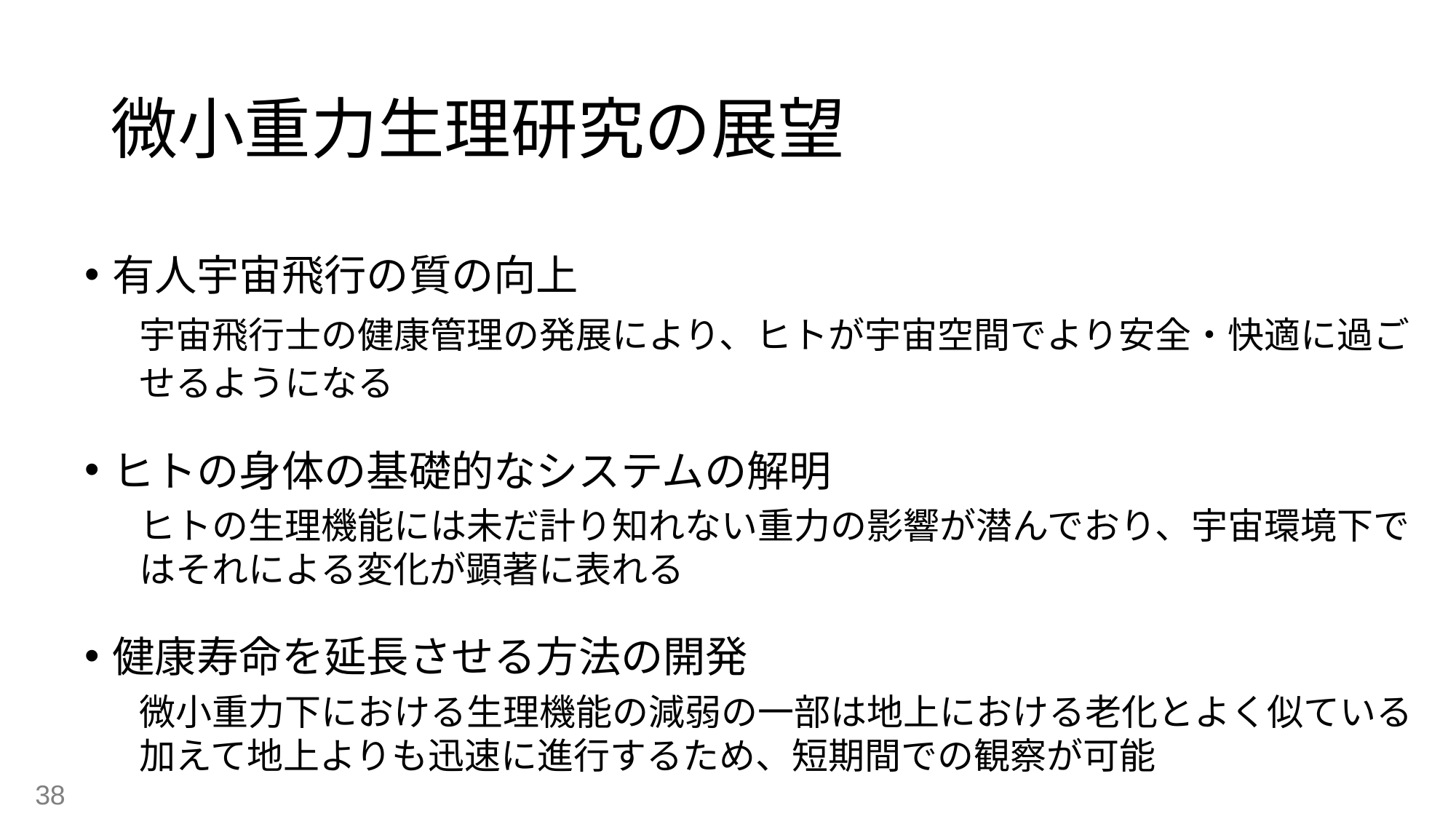

# 微小重力生理研究の展望
有人宇宙飛行の質の向上
宇宙飛行士の健康管理の発展により、ヒトが宇宙空間でより安全・快適に過ごせるようになる
ヒトの身体の基礎的なシステムの解明
ヒトの生理機能には未だ計り知れない重力の影響が潜んでおり、宇宙環境下ではそれによる変化が顕著に表れる
健康寿命を延長させる方法の開発
微小重力下における生理機能の減弱の一部は地上における老化とよく似ている
加えて地上よりも迅速に進行するため、短期間での観察が可能

38